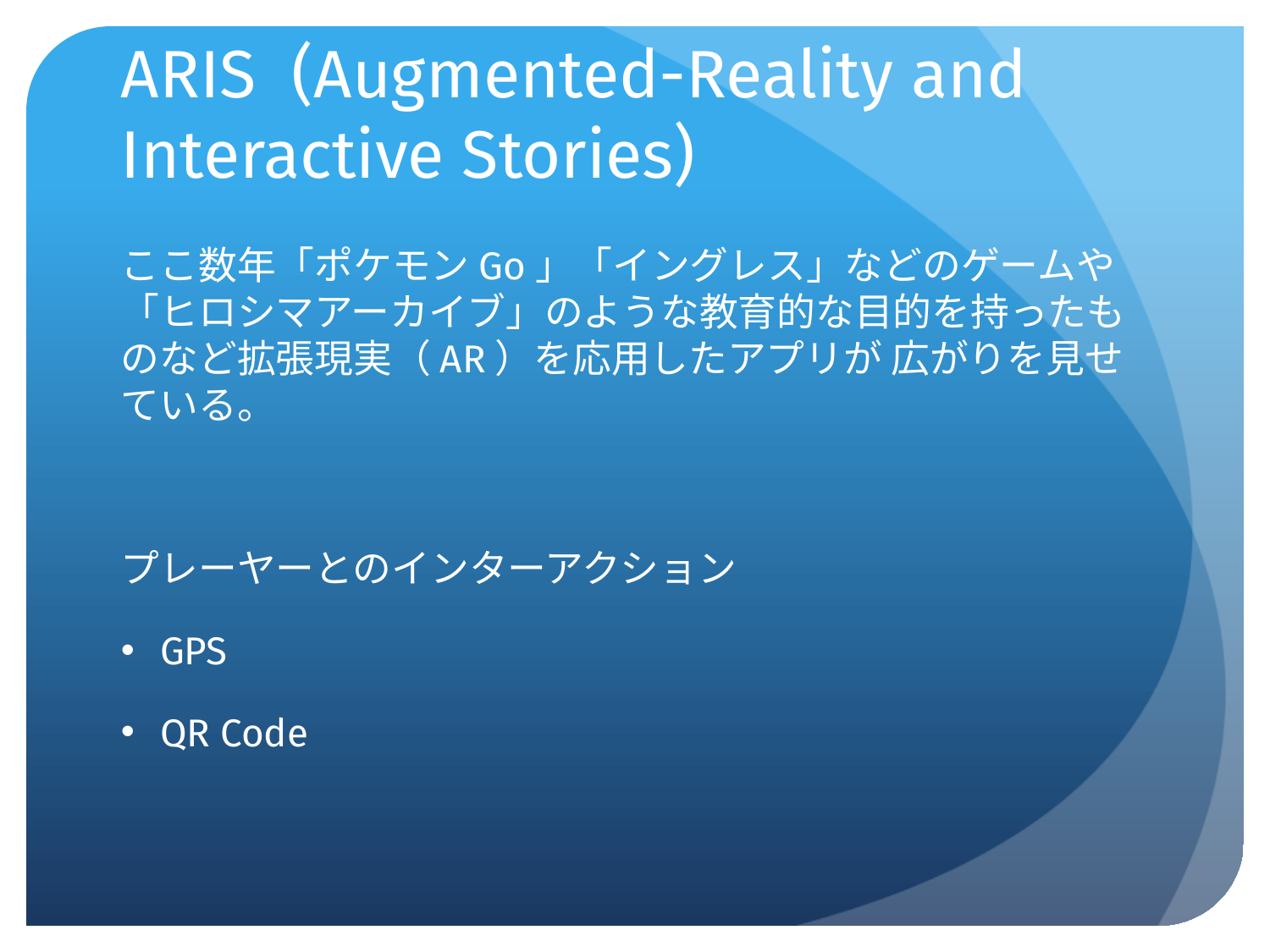

# ARIS  (Augmented-Reality and Interactive Stories)
ここ数年「ポケモンGo」「イングレス」などのゲームや「ヒロシマアーカイブ」のような教育的な目的を持ったものなど拡張現実（AR）を応用したアプリが 広がりを見せている。

プレーヤーとのインターアクション
GPS
QR Code